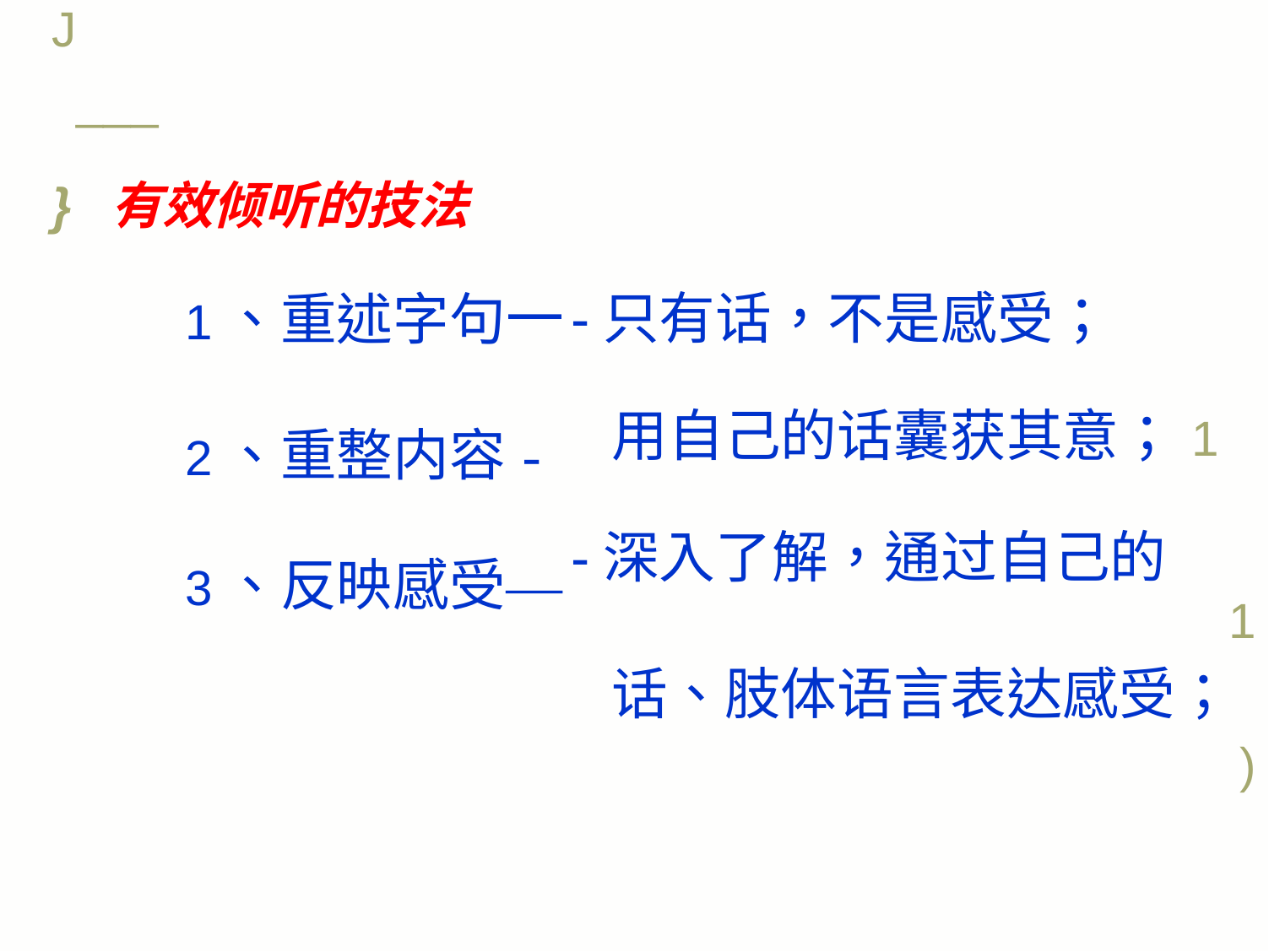

| J \_\_\_ } 有效倾听的技法 |  |
| --- | --- |
| 1、重述字句一 | -只有话，不是感受； |
| 2、重整内容- | 用自己的话囊获其意；1 |
| 3、反映感受— | -深入了解，通过自己的 1 |
|  | 话、肢体语言表达感受； ) |